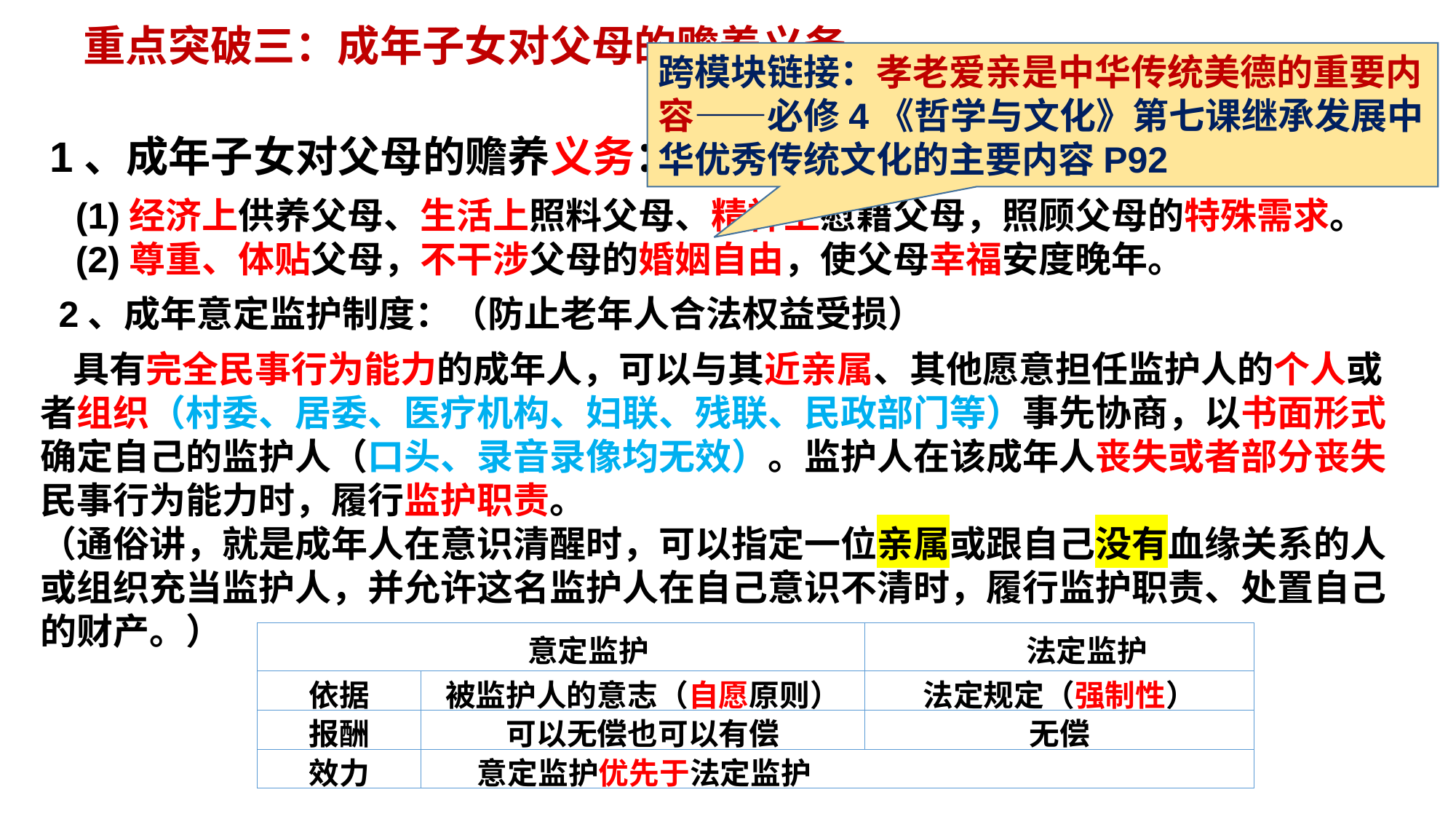

重点突破三：成年子女对父母的赡养义务
跨模块链接：孝老爱亲是中华传统美德的重要内容——必修4《哲学与文化》第七课继承发展中华优秀传统文化的主要内容P92
1、成年子女对父母的赡养义务：
(1)经济上供养父母、生活上照料父母、精神上慰藉父母，照顾父母的特殊需求。
(2)尊重、体贴父母，不干涉父母的婚姻自由，使父母幸福安度晚年。
2、成年意定监护制度：（防止老年人合法权益受损）
   具有完全民事行为能力的成年人，可以与其近亲属、其他愿意担任监护人的个人或者组织（村委、居委、医疗机构、妇联、残联、民政部门等）事先协商，以书面形式确定自己的监护人（口头、录音录像均无效）。监护人在该成年人丧失或者部分丧失民事行为能力时，履行监护职责。
（通俗讲，就是成年人在意识清醒时，可以指定一位亲属或跟自己没有血缘关系的人或组织充当监护人，并允许这名监护人在自己意识不清时，履行监护职责、处置自己的财产。）
| 意定监护 |  | 法定监护 |
| --- | --- | --- |
| 依据 | 被监护人的意志（自愿原则） | 法定规定（强制性） |
| 报酬 | 可以无偿也可以有偿 | 无偿 |
| 效力 | 意定监护优先于法定监护 |  |